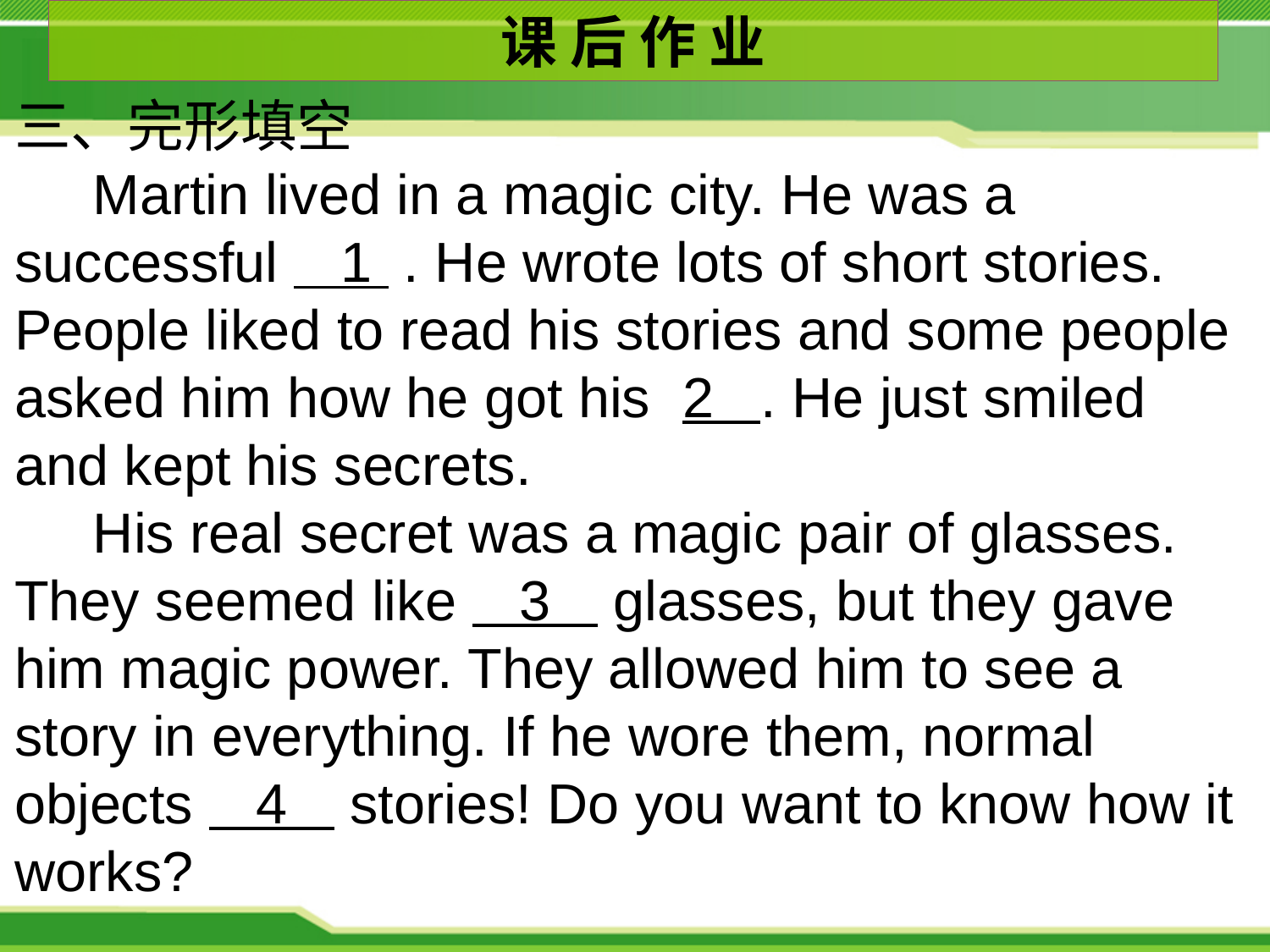

课 后 作 业
三、完形填空
     Martin lived in a magic city. He was a successful    1  . He wrote lots of short stories. People liked to read his stories and some people asked him how he got his  2   . He just smiled and kept his secrets.
     His real secret was a magic pair of glasses. They seemed like    3    glasses, but they gave him magic power. They allowed him to see a story in everything. If he wore them, normal objects    4    stories! Do you want to know how it works?